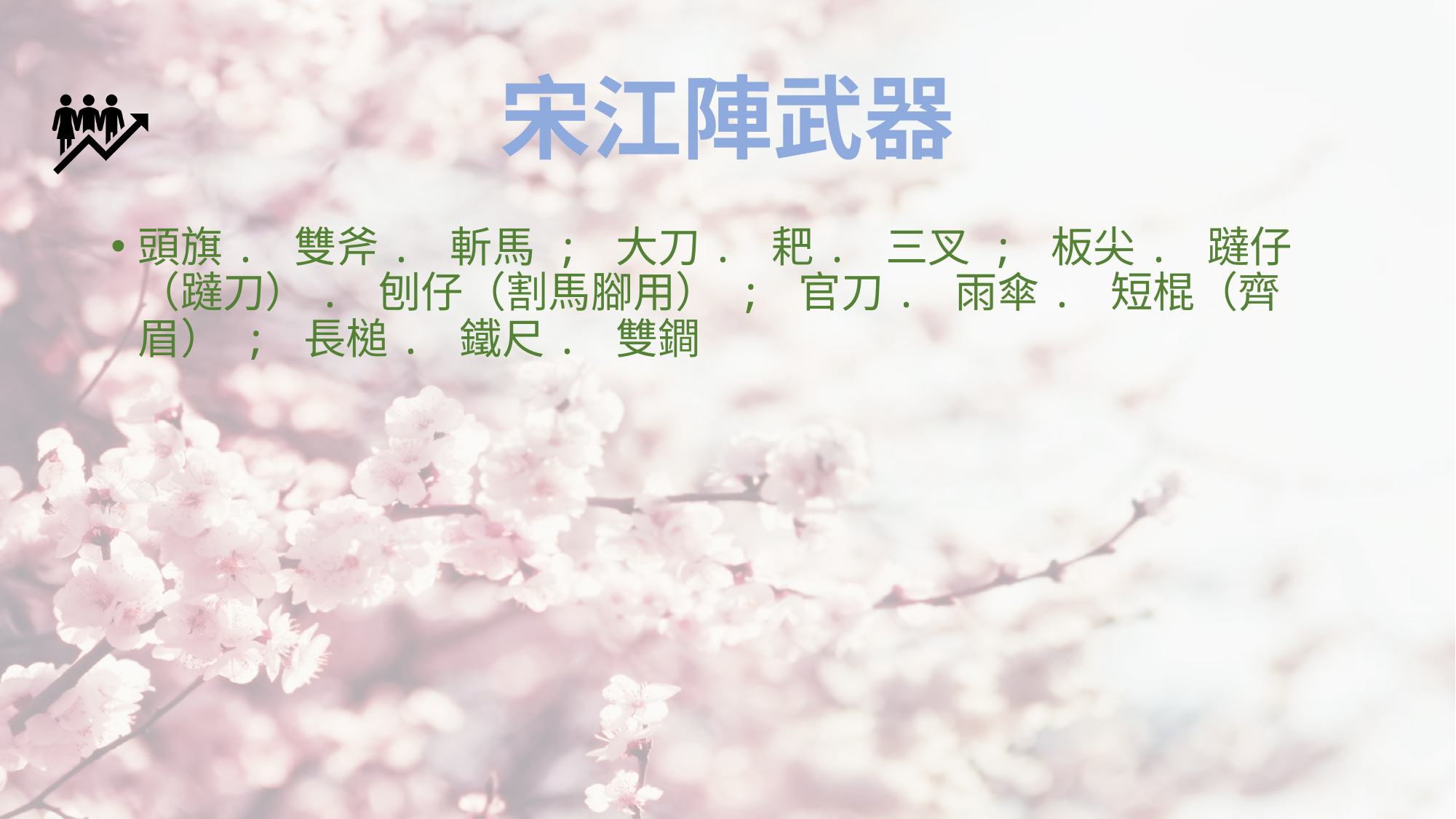

# 宋江陣武器
頭旗. 雙斧. 斬馬 ; 大刀. 耙. 三叉 ; 板尖. 躂仔（躂刀）. 刨仔（割馬腳用） ; 官刀. 雨傘. 短棍（齊眉） ; 長槌. 鐵尺. 雙鐧